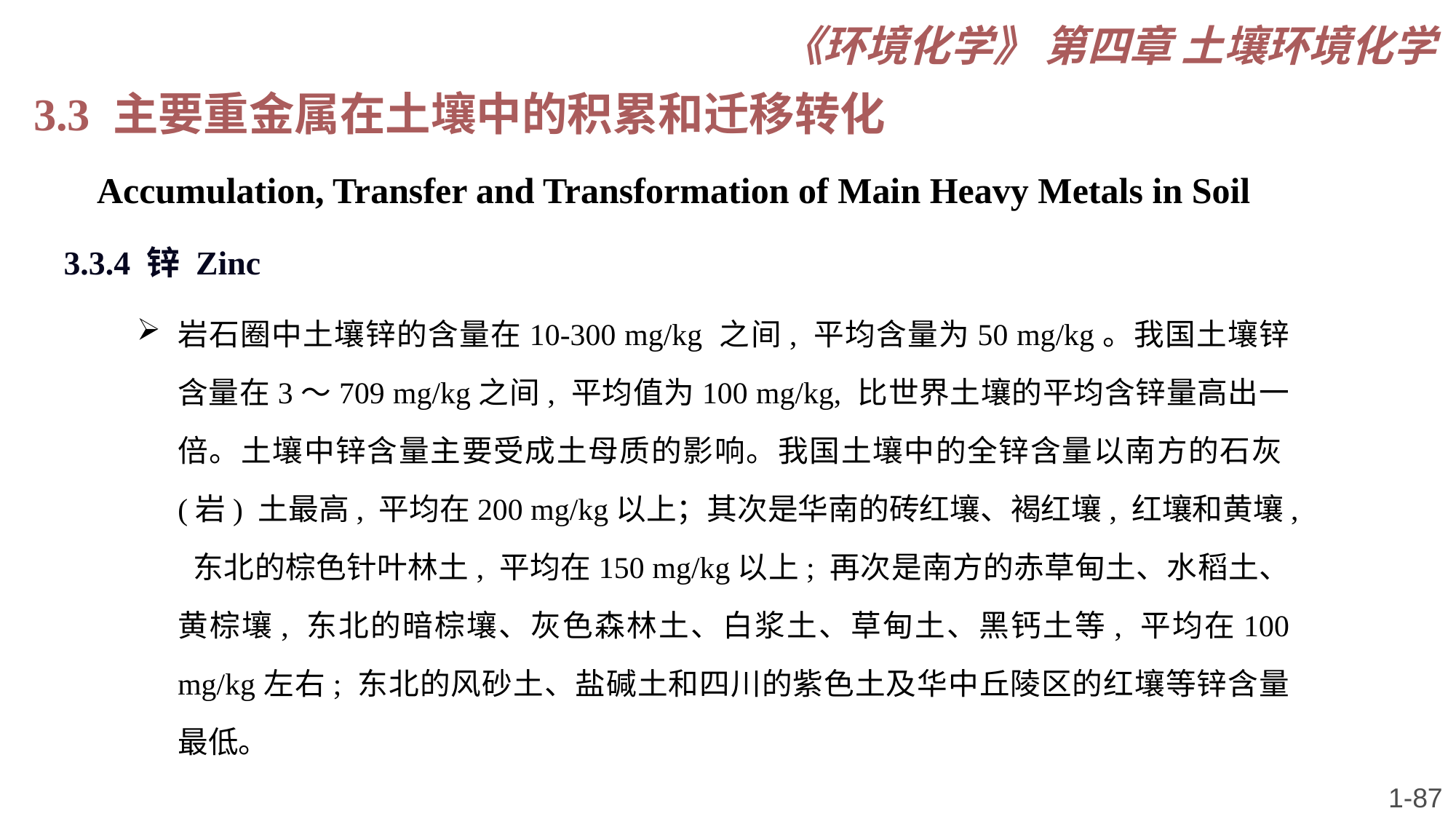

《环境化学》 第四章 土壤环境化学
3.3 主要重金属在土壤中的积累和迁移转化
      Accumulation, Transfer and Transformation of Main Heavy Metals in Soil
3.3.4 锌 Zinc
岩石圈中土壤锌的含量在10-300 mg/kg 之间, 平均含量为50 mg/kg。我国土壤锌含量在3～709 mg/kg之间, 平均值为100 mg/kg, 比世界土壤的平均含锌量高出一倍。土壤中锌含量主要受成土母质的影响。我国土壤中的全锌含量以南方的石灰(岩) 土最高, 平均在200 mg/kg以上；其次是华南的砖红壤、褐红壤, 红壤和黄壤, 东北的棕色针叶林土, 平均在150 mg/kg以上; 再次是南方的赤草甸土、水稻土、黄棕壤, 东北的暗棕壤、灰色森林土、白浆土、草甸土、黑钙土等, 平均在100 mg/kg左右; 东北的风砂土、盐碱土和四川的紫色土及华中丘陵区的红壤等锌含量最低。
1-87